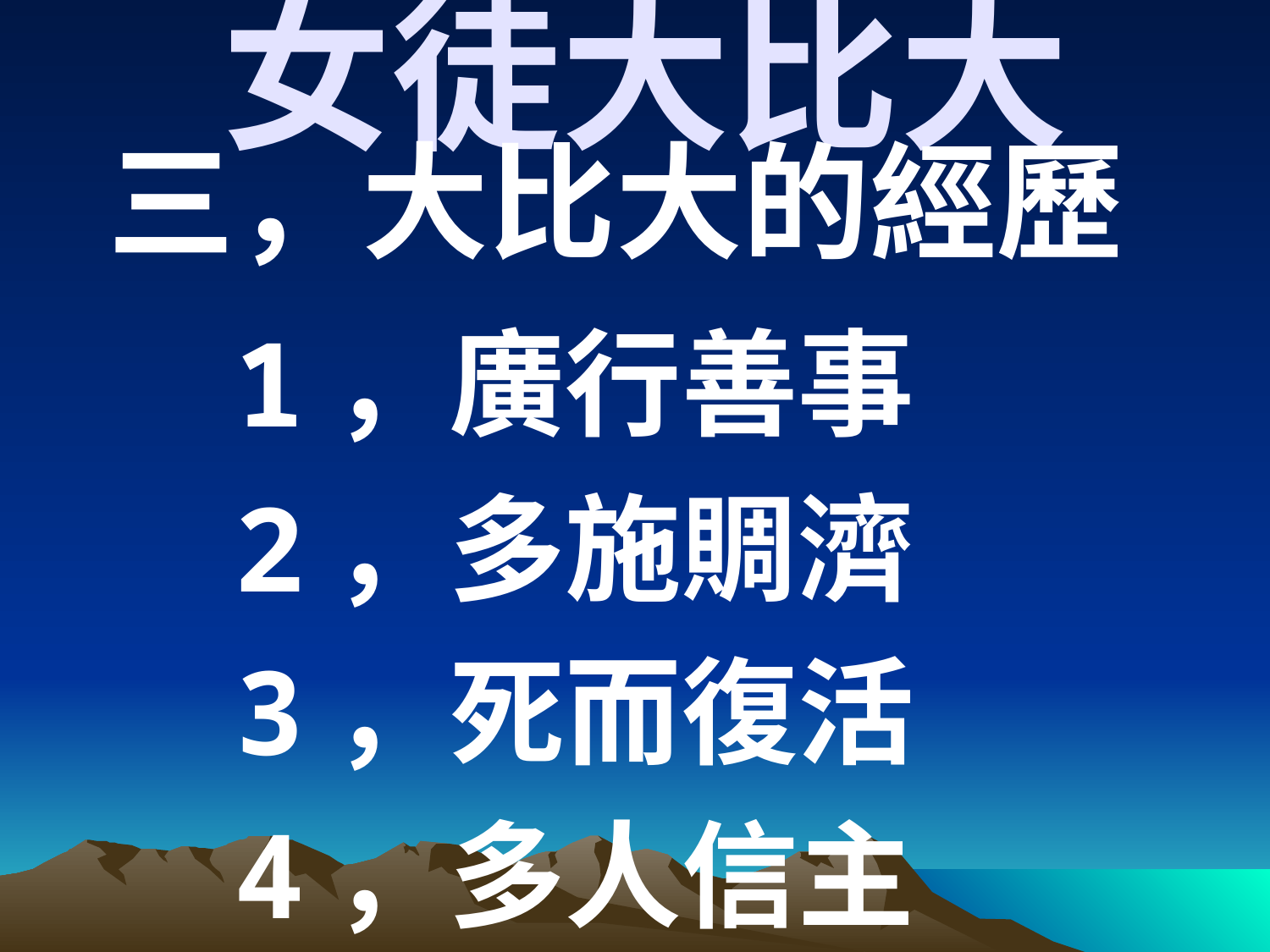

# 女徒大比大
三，大比大的經歷
	1，廣行善事
	2，多施賙濟
	3，死而復活
	4，多人信主